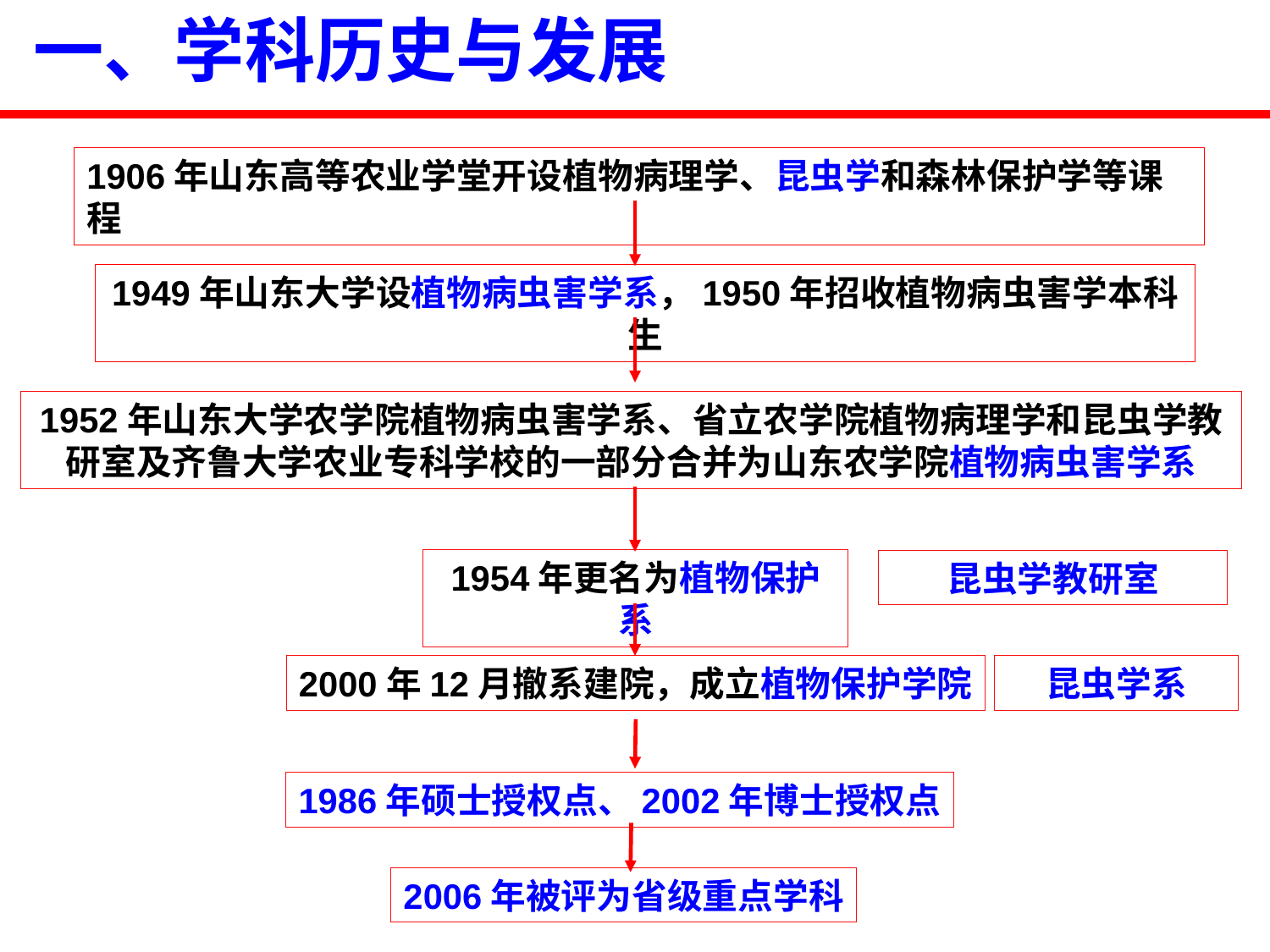

一、学科历史与发展
1906年山东高等农业学堂开设植物病理学、昆虫学和森林保护学等课程

1949年山东大学设植物病虫害学系，1950年招收植物病虫害学本科生
1952年山东大学农学院植物病虫害学系、省立农学院植物病理学和昆虫学教研室及齐鲁大学农业专科学校的一部分合并为山东农学院植物病虫害学系
1954年更名为植物保护系
昆虫学教研室
2000年12月撤系建院，成立植物保护学院
昆虫学系
1986年硕士授权点、2002年博士授权点
2006年被评为省级重点学科